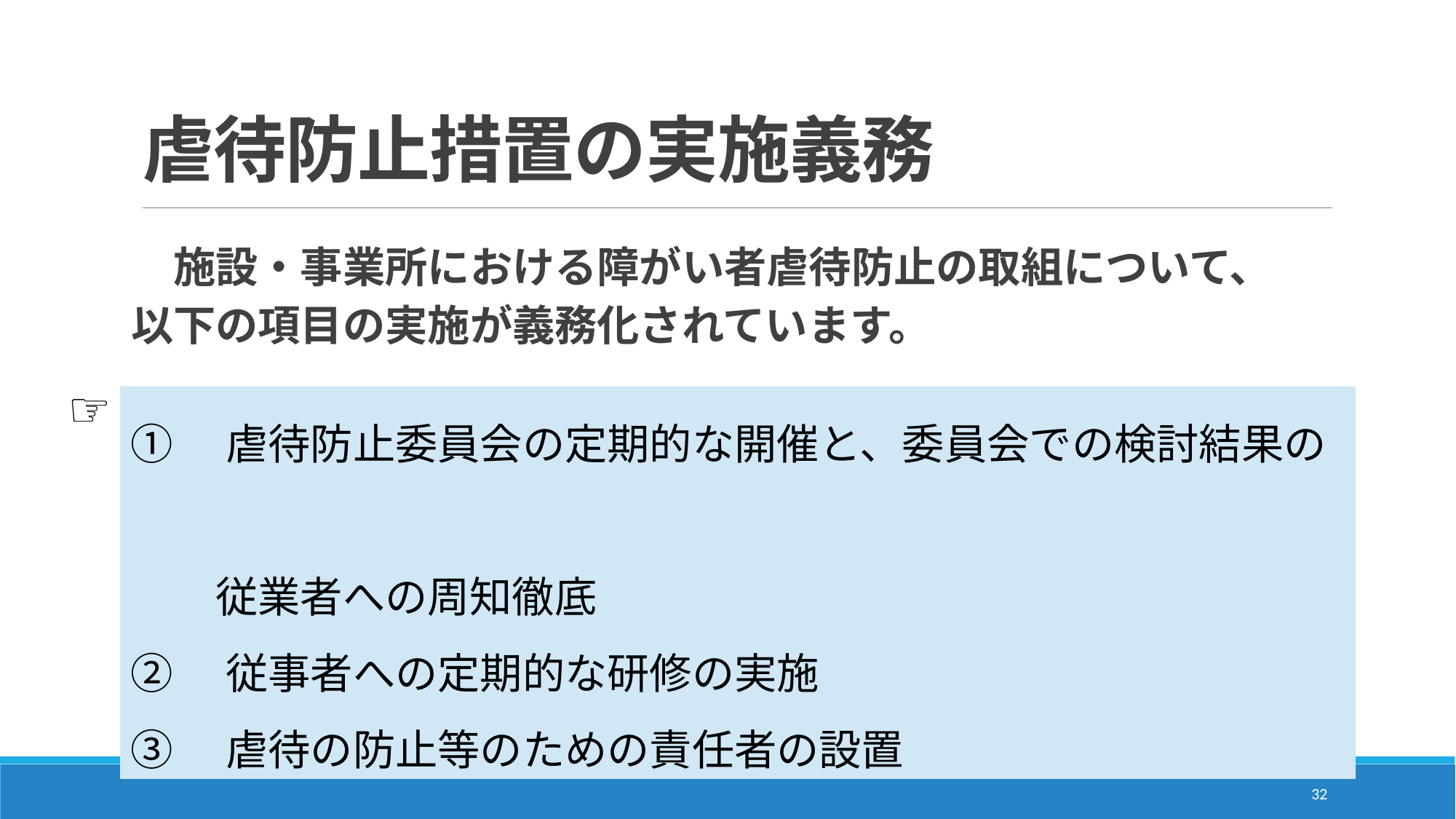

# 虐待防止措置の実施義務

　施設・事業所における障がい者虐待防止の取組について、
以下の項目の実施が義務化されています。

☞
①　虐待防止委員会の定期的な開催と、委員会での検討結果の
　　従業者への周知徹底
②　従事者への定期的な研修の実施
③　虐待の防止等のための責任者の設置
32